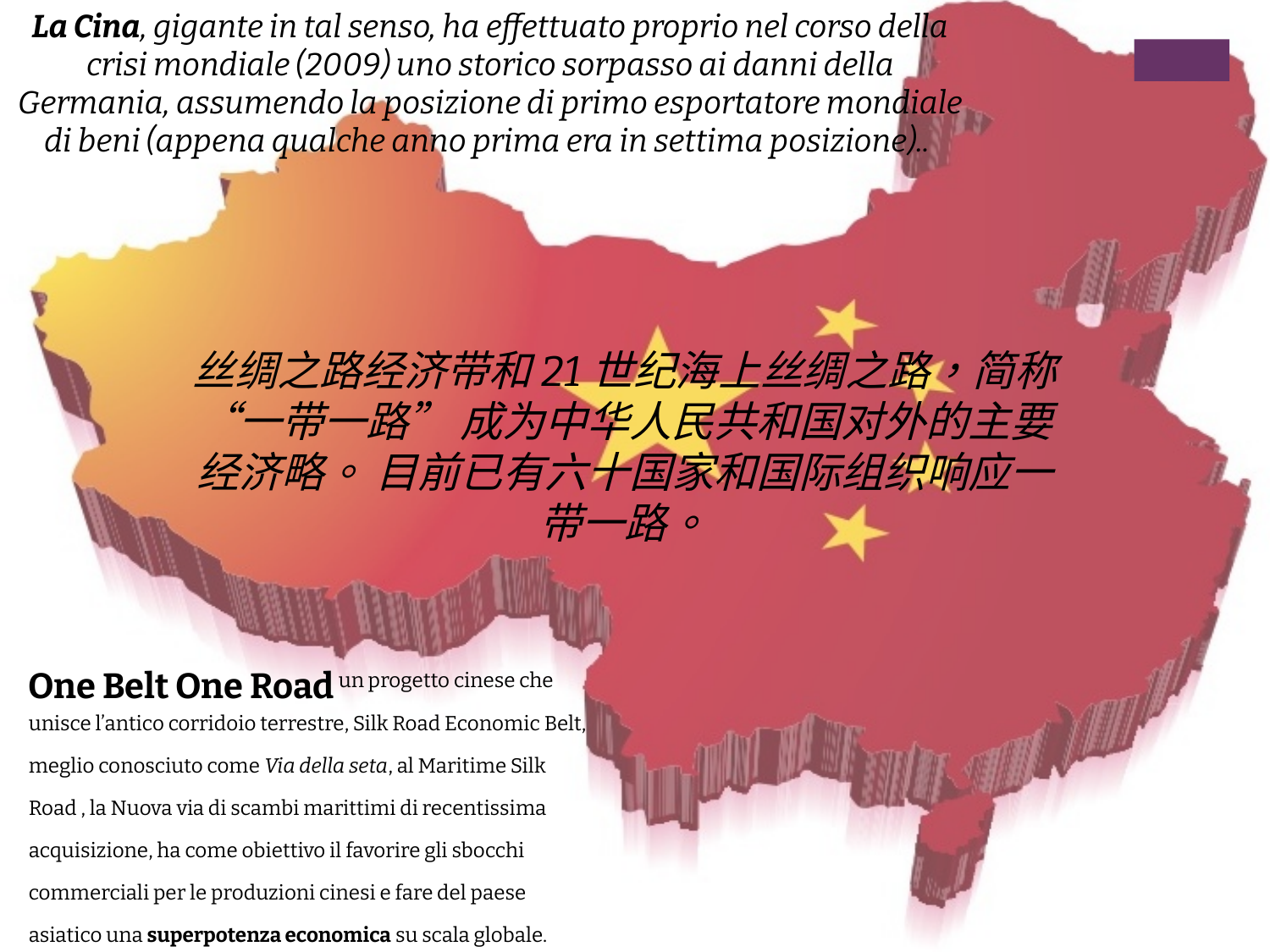

La Cina, gigante in tal senso, ha effettuato proprio nel corso della crisi mondiale (2009) uno storico sorpasso ai danni della Germania, assumendo la posizione di primo esportatore mondiale di beni (appena qualche anno prima era in settima posizione)..
丝绸之路经济带和21世纪海上丝绸之路，简称 “一带一路” 成为中华人民共和国对外的主要经济略。 目前已有六十国家和国际组织响应一带一路。
One Belt One Road un progetto cinese che unisce l’antico corridoio terrestre, Silk Road Economic Belt, meglio conosciuto come Via della seta, al Maritime Silk Road , la Nuova via di scambi marittimi di recentissima acquisizione, ha come obiettivo il favorire gli sbocchi commerciali per le produzioni cinesi e fare del paese asiatico una superpotenza economica su scala globale.